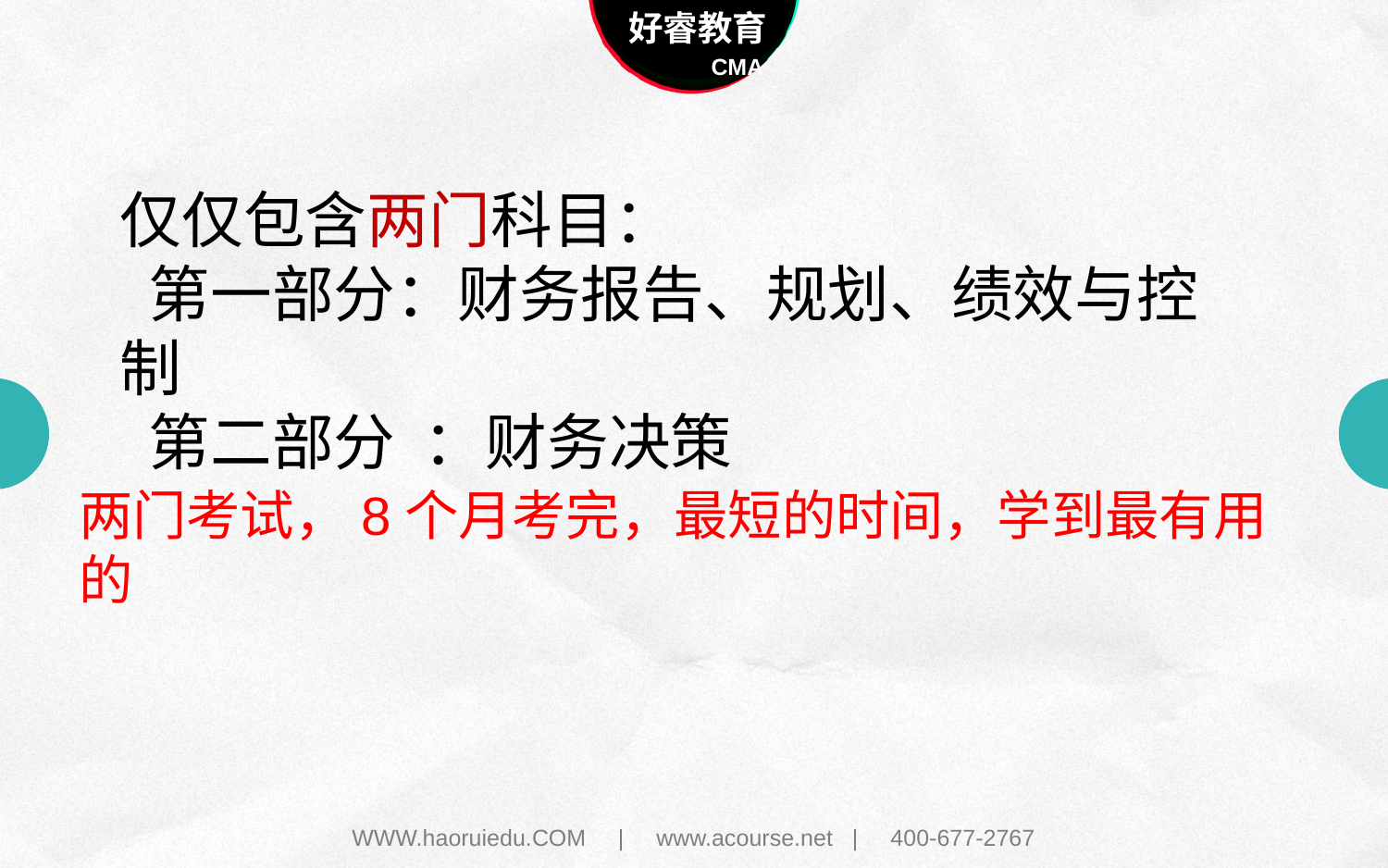

仅仅包含两门科目：
 第一部分：财务报告、规划、绩效与控制
 第二部分  ：财务决策
两门考试，8个月考完，最短的时间，学到最有用的